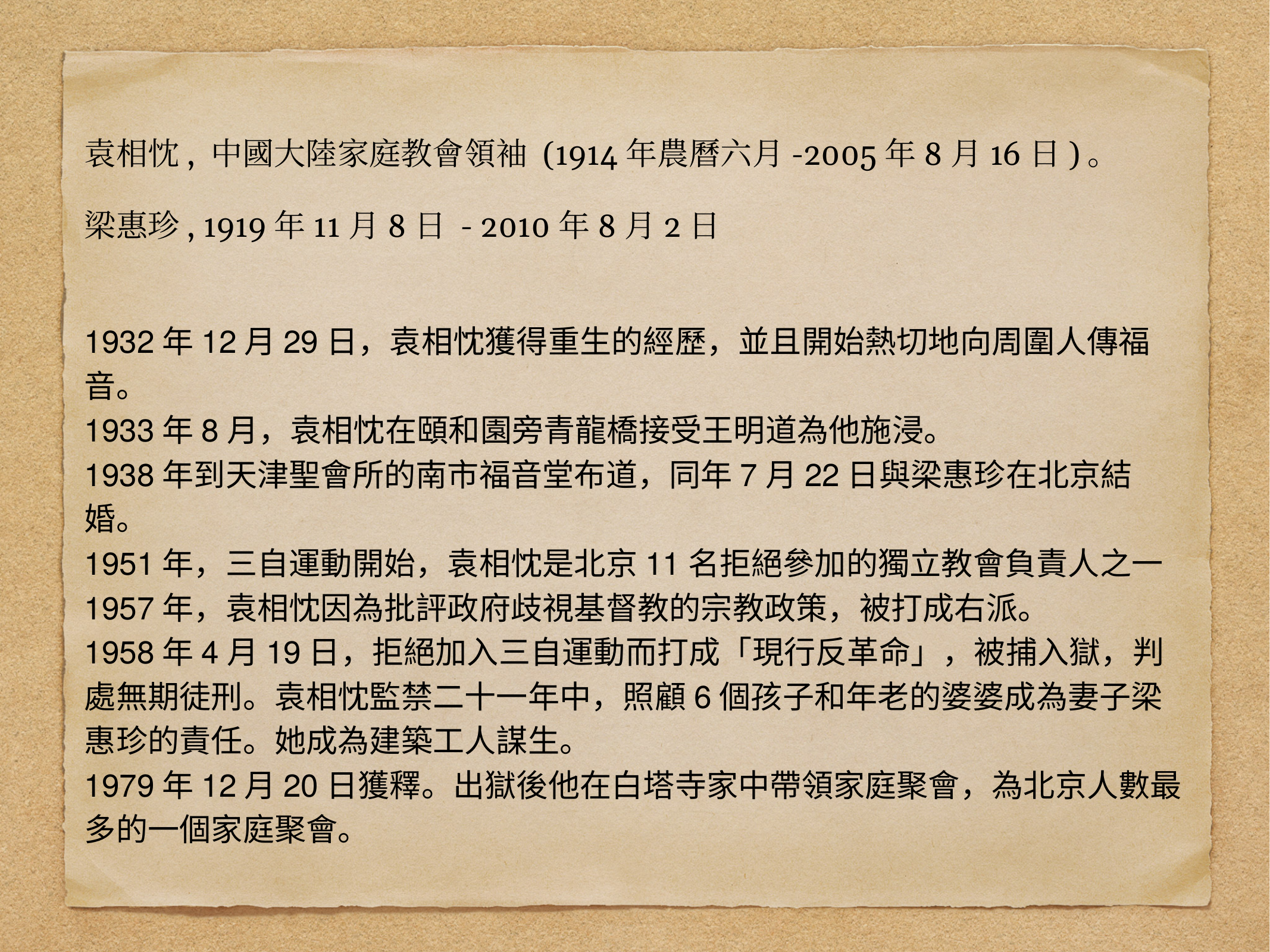

袁相忱, 中國大陸家庭教會領袖 (1914年農曆六月-2005年8月16日)。
梁惠珍, 1919年11月8日 - 2010年8月2日

1932年12月29日，袁相忱獲得重生的經歷，並且開始熱切地向周圍人傳福音。
1933年8月，袁相忱在頤和園旁青龍橋接受王明道為他施浸。
1938年到天津聖會所的南市福音堂布道，同年7月22日與梁惠珍在北京結婚。
1951年，三自運動開始，袁相忱是北京11名拒絕參加的獨立教會負責人之一
1957年，袁相忱因為批評政府歧視基督教的宗教政策，被打成右派。
1958年4月19日，拒絕加入三自運動而打成「現行反革命」，被捕入獄，判處無期徒刑。袁相忱監禁二十一年中，照顧6個孩子和年老的婆婆成為妻子梁惠珍的責任。她成為建築工人謀生。
1979年12月20日獲釋。出獄後他在白塔寺家中帶領家庭聚會，為北京人數最多的一個家庭聚會。